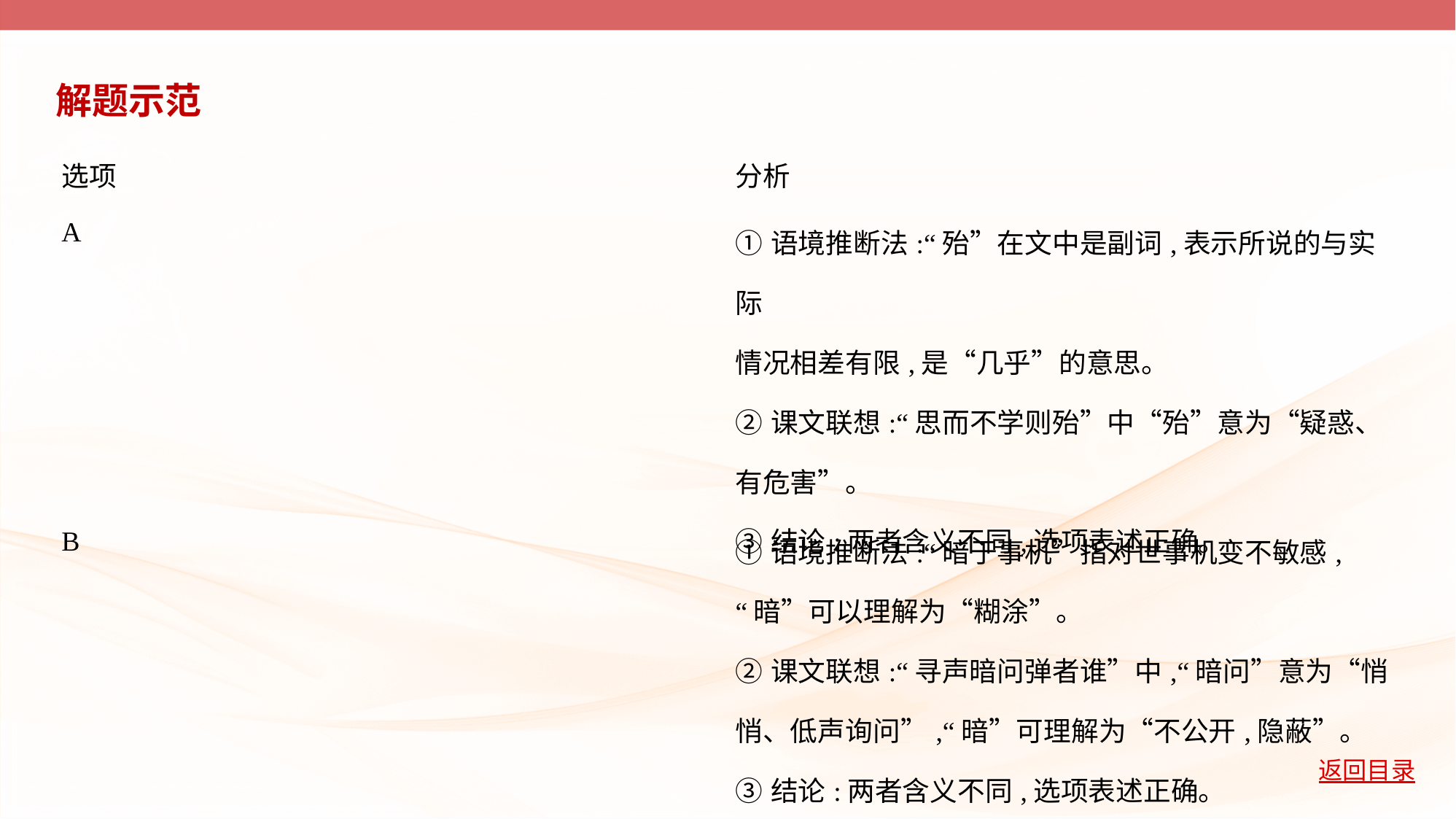

解题示范
| 选项 | 分析 |
| --- | --- |
| A | ①语境推断法:“殆”在文中是副词,表示所说的与实际 情况相差有限,是“几乎”的意思。 ②课文联想:“思而不学则殆”中“殆”意为“疑惑、 有危害”。 ③结论:两者含义不同,选项表述正确。 |
| B | ①语境推断法:“暗于事机”指对世事机变不敏感, “暗”可以理解为“糊涂”。 ②课文联想:“寻声暗问弹者谁”中,“暗问”意为“悄 悄、低声询问”,“暗”可理解为“不公开,隐蔽”。 ③结论:两者含义不同,选项表述正确。 |